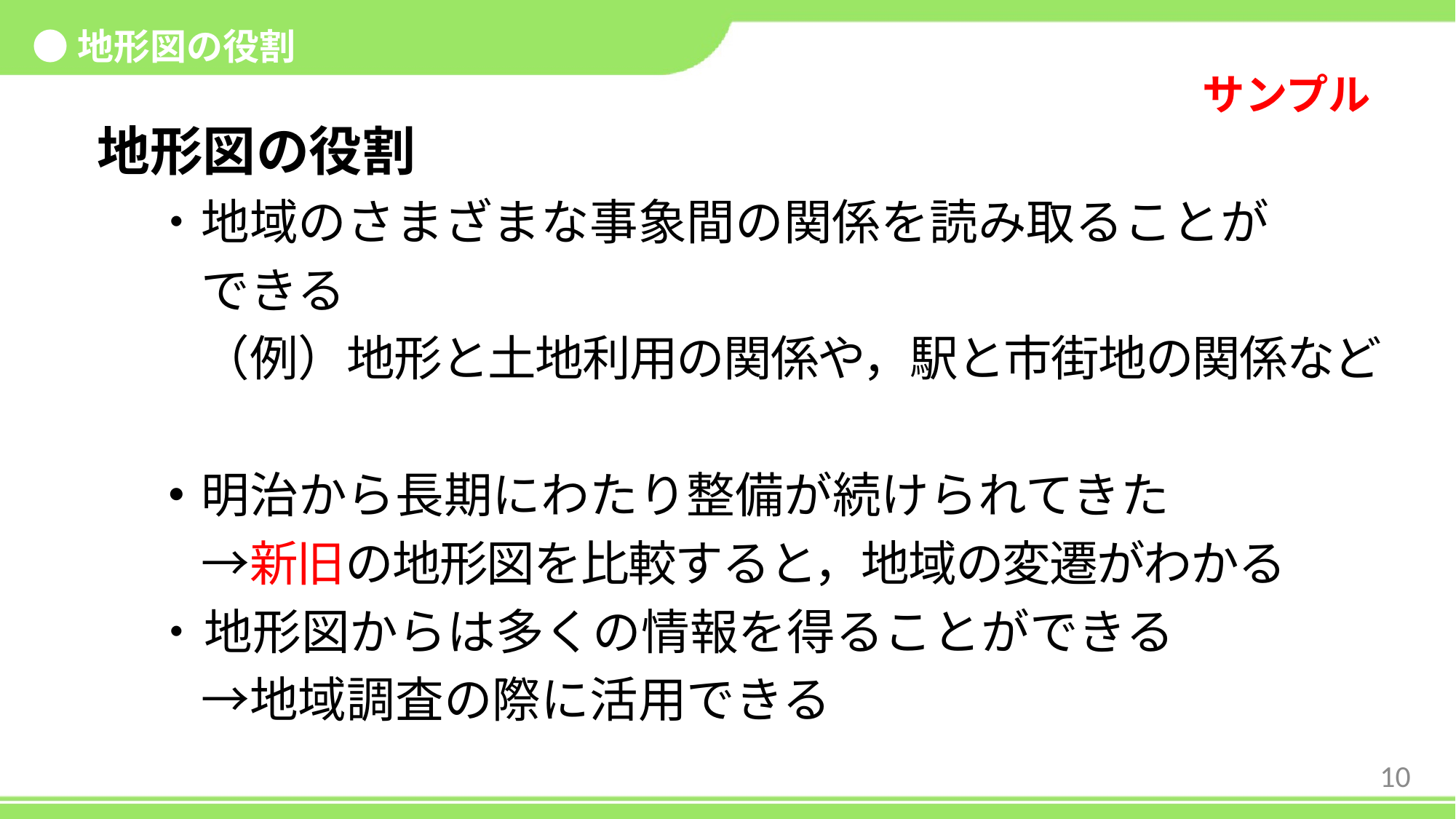

●地形図の役割
地形図の役割
・地域のさまざまな事象間の関係を読み取ることが
　できる
　（例）地形と土地利用の関係や，駅と市街地の関係など
・明治から長期にわたり整備が続けられてきた
　→新旧の地形図を比較すると，地域の変遷がわかる
・	地形図からは多くの情報を得ることができる
　→地域調査の際に活用できる